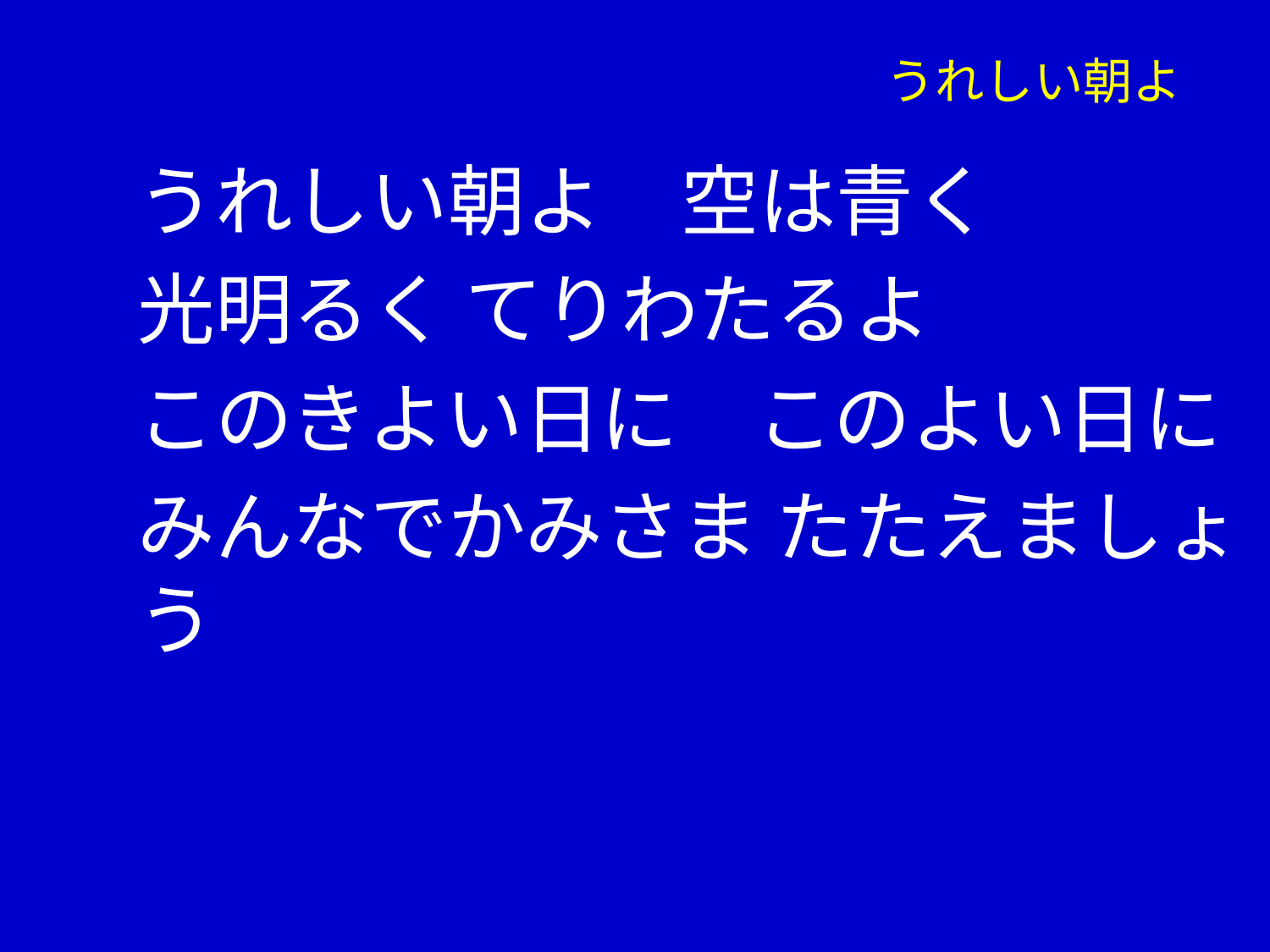

# うれしい朝よ
うれしい朝よ　空は青く
光明るく てりわたるよ
このきよい日に　このよい日に
みんなでかみさま たたえましょう